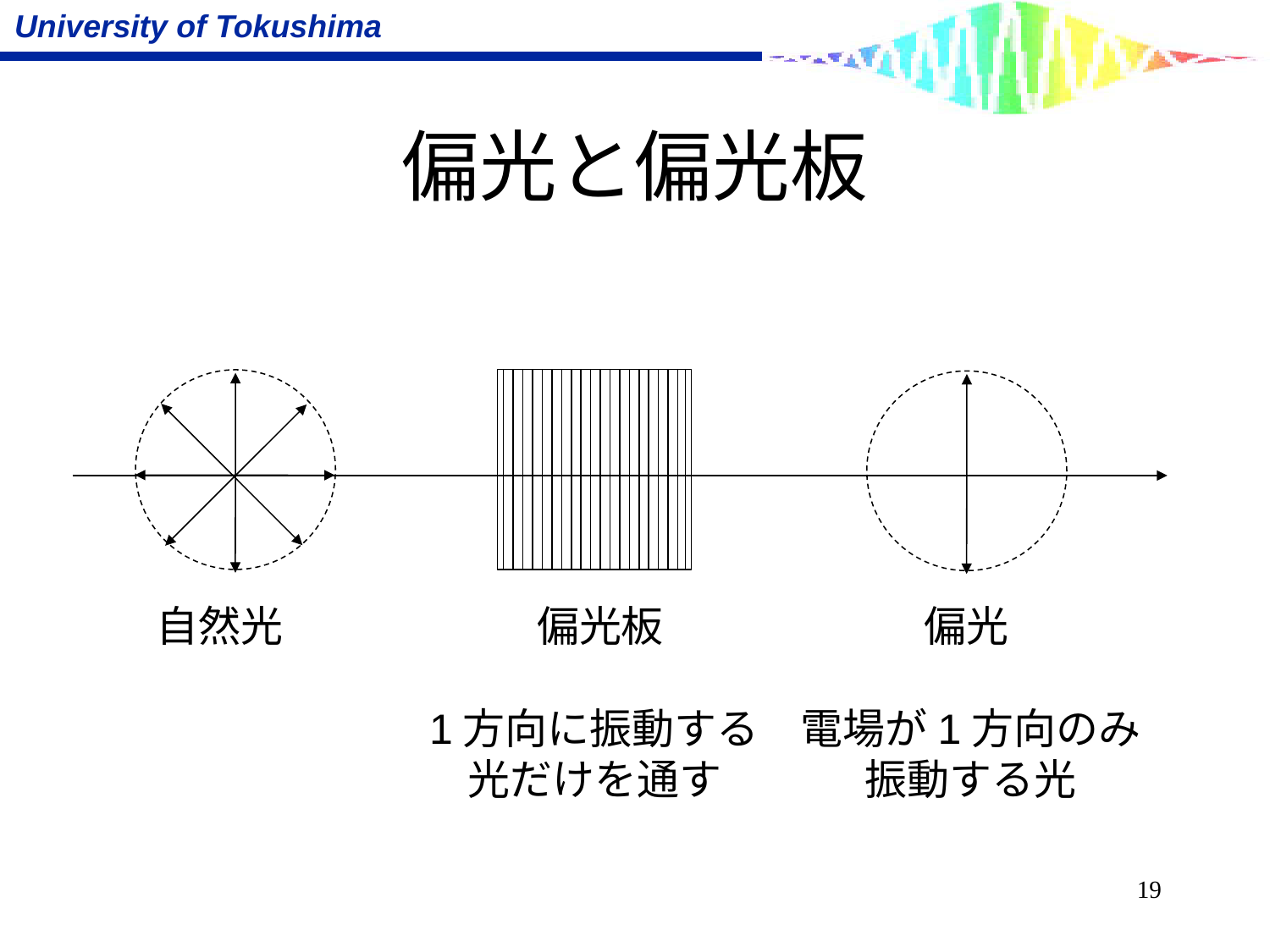

# 偏光と偏光板

偏光
自然光
偏光板
電場が1方向のみ
振動する光
1方向に振動する
光だけを通す
19